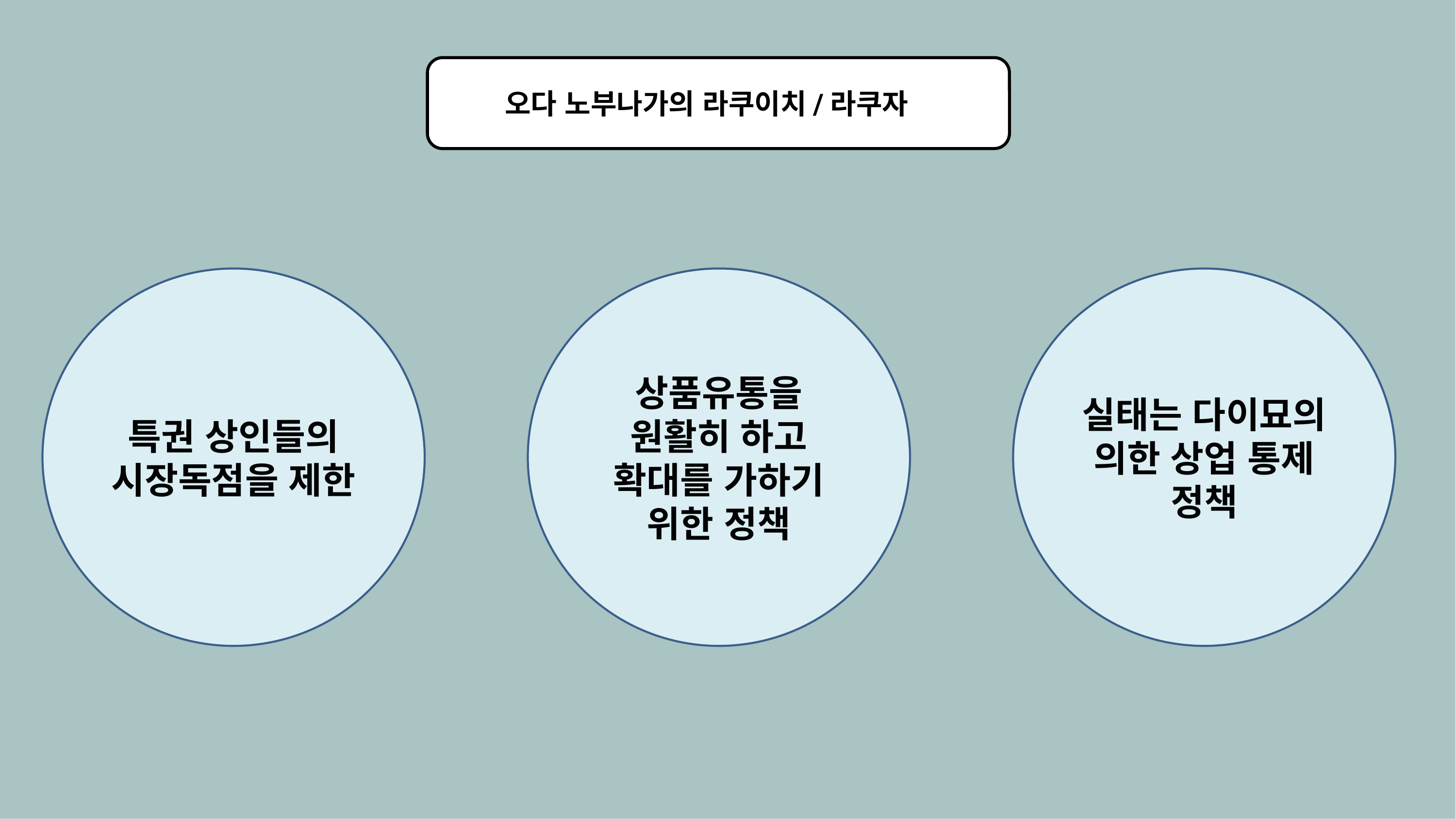

오다 노부나가의 라쿠이치/라쿠자
특권 상인들의 시장독점을 제한
상품유통을 원활히 하고 확대를 가하기 위한 정책
실태는 다이묘의 의한 상업 통제 정책